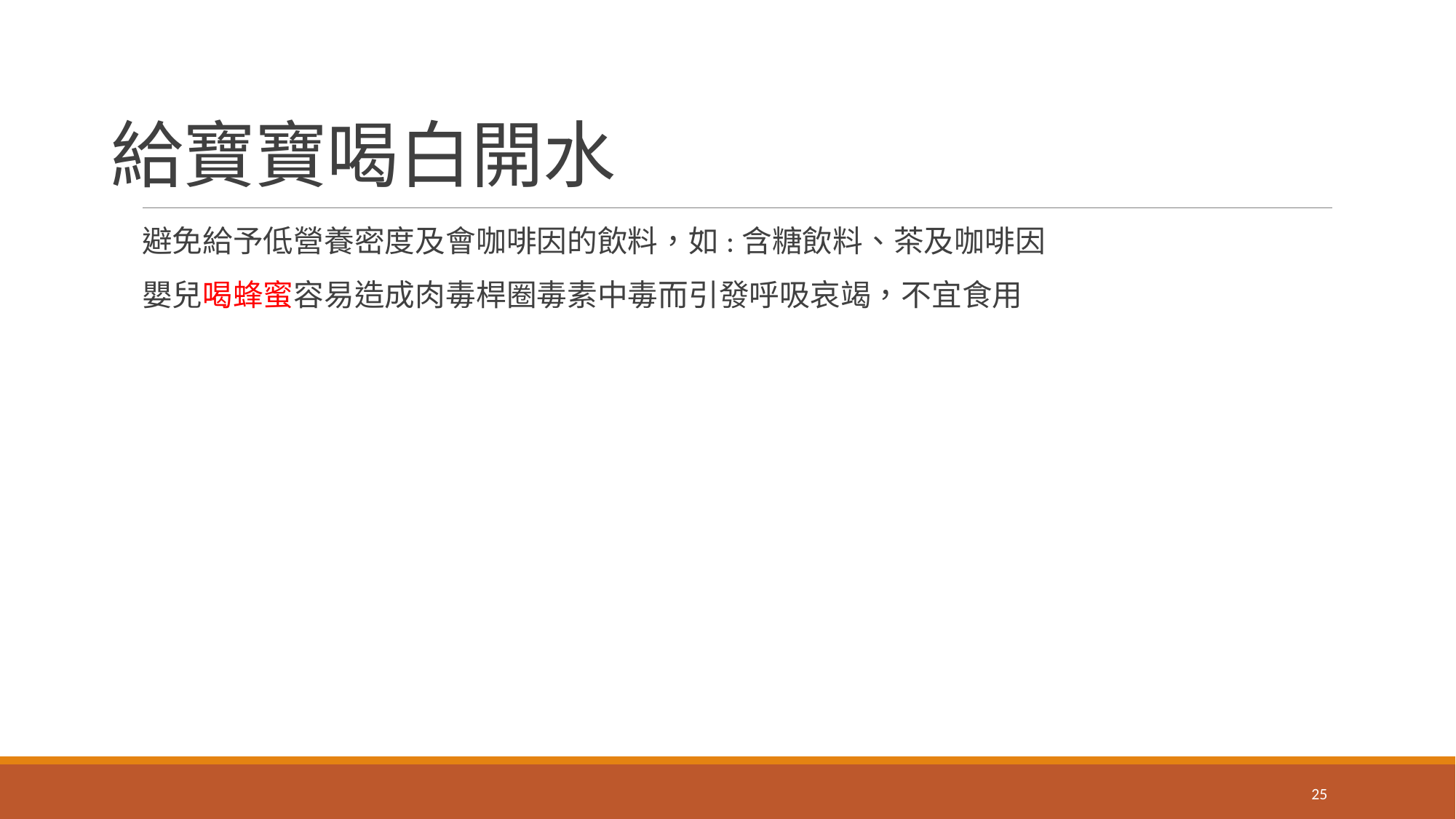

# 給寶寶喝白開水
避免給予低營養密度及會咖啡因的飲料，如:含糖飲料、茶及咖啡因
嬰兒喝蜂蜜容易造成肉毒桿圈毒素中毒而引發呼吸哀竭，不宜食用

25